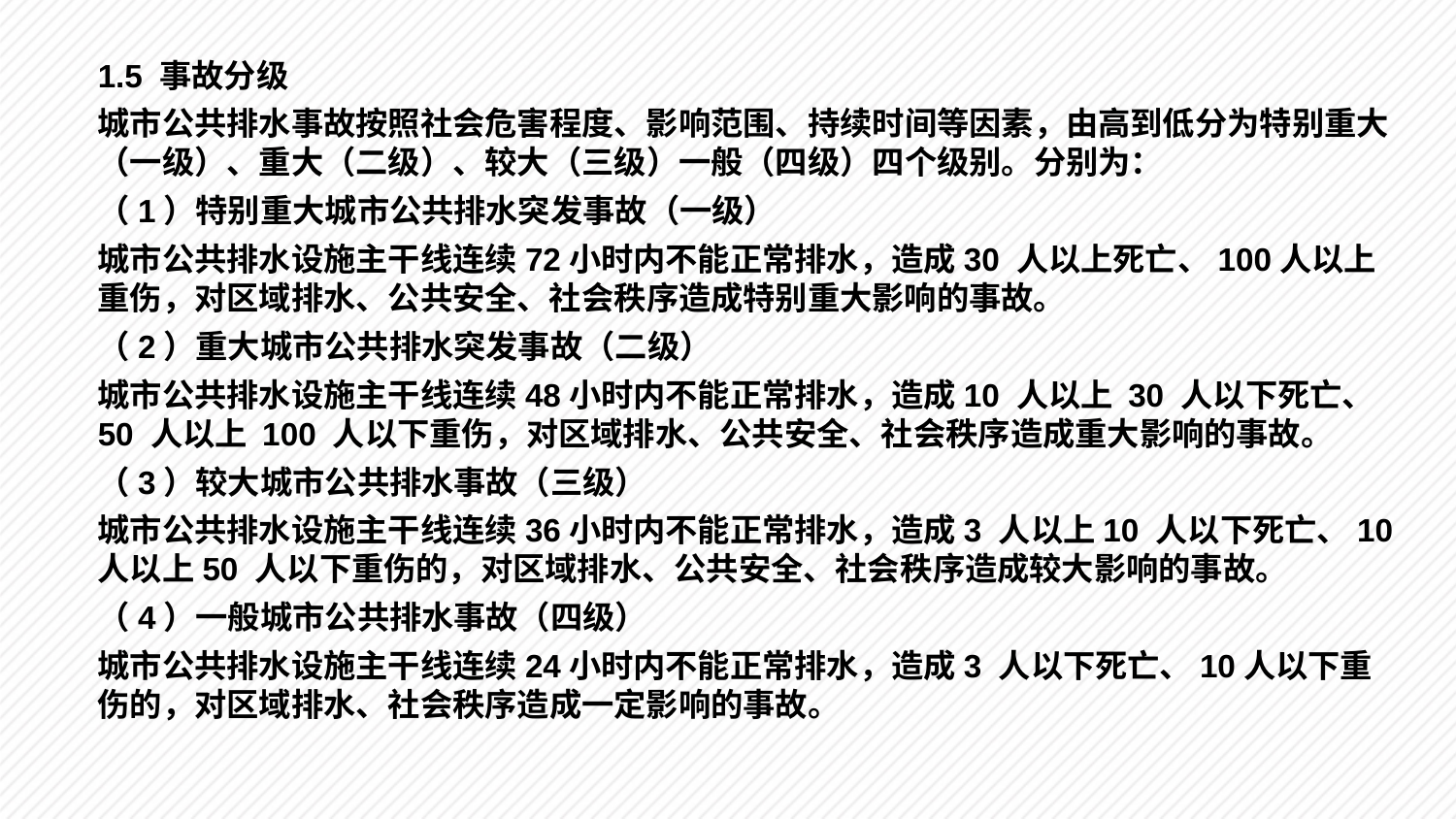

1.5 事故分级
城市公共排水事故按照社会危害程度、影响范围、持续时间等因素，由高到低分为特别重大（一级）、重大（二级）、较大（三级）一般（四级）四个级别。分别为：
（1）特别重大城市公共排水突发事故（一级）
城市公共排水设施主干线连续72小时内不能正常排水，造成30 人以上死亡、100人以上重伤，对区域排水、公共安全、社会秩序造成特别重大影响的事故。
（2）重大城市公共排水突发事故（二级）
城市公共排水设施主干线连续48小时内不能正常排水，造成10 人以上 30 人以下死亡、50 人以上 100 人以下重伤，对区域排水、公共安全、社会秩序造成重大影响的事故。
（3）较大城市公共排水事故（三级）
城市公共排水设施主干线连续36小时内不能正常排水，造成3 人以上10 人以下死亡、10人以上50 人以下重伤的，对区域排水、公共安全、社会秩序造成较大影响的事故。
（4）一般城市公共排水事故（四级）
城市公共排水设施主干线连续24小时内不能正常排水，造成3 人以下死亡、10人以下重伤的，对区域排水、社会秩序造成一定影响的事故。